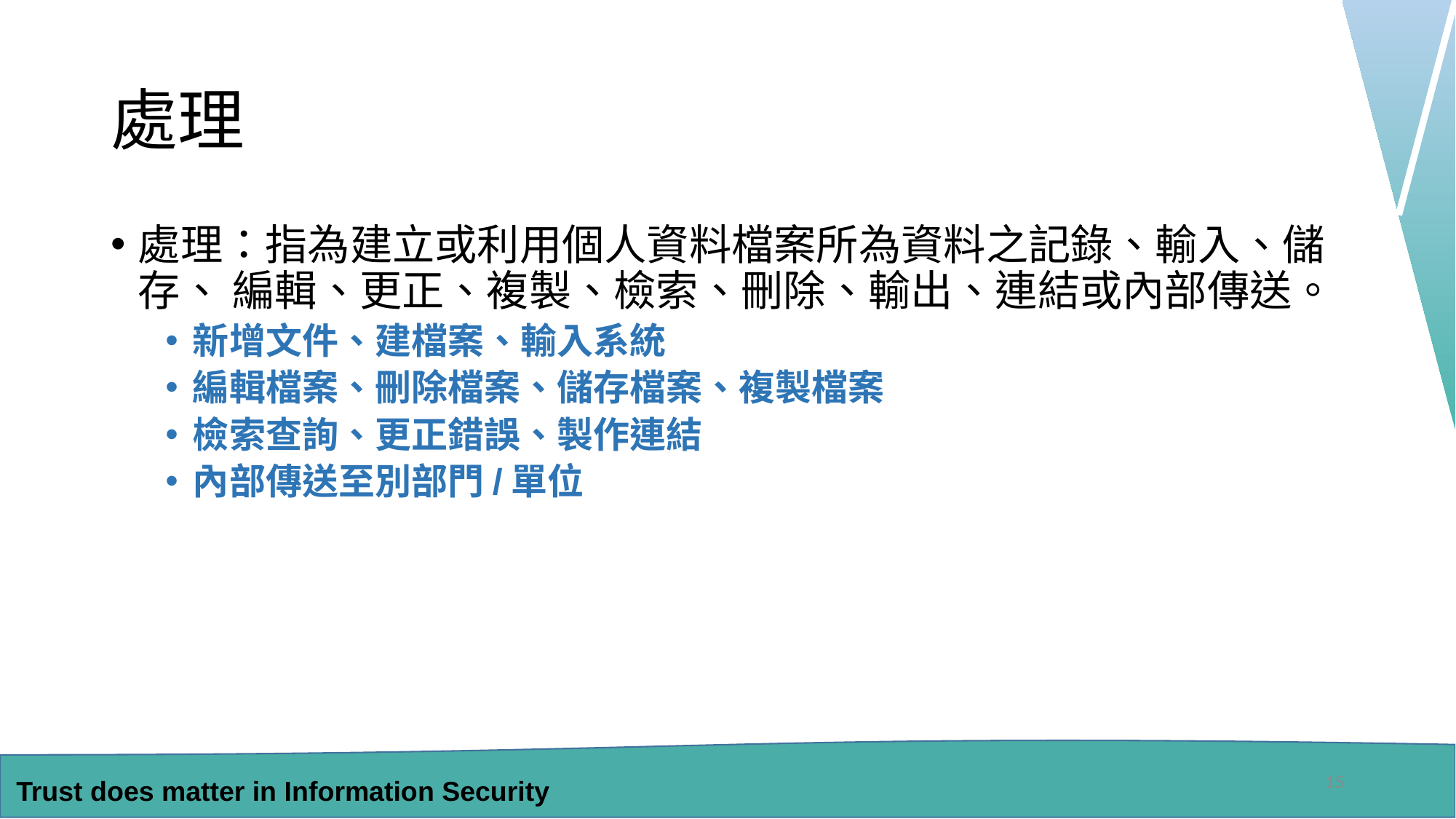

# 處理
處理：指為建立或利用個人資料檔案所為資料之記錄、輸入、儲存、 編輯、更正、複製、檢索、刪除、輸出、連結或內部傳送。
新增文件、建檔案、輸入系統
編輯檔案、刪除檔案、儲存檔案、複製檔案
檢索查詢、更正錯誤、製作連結
內部傳送至別部門/單位
15